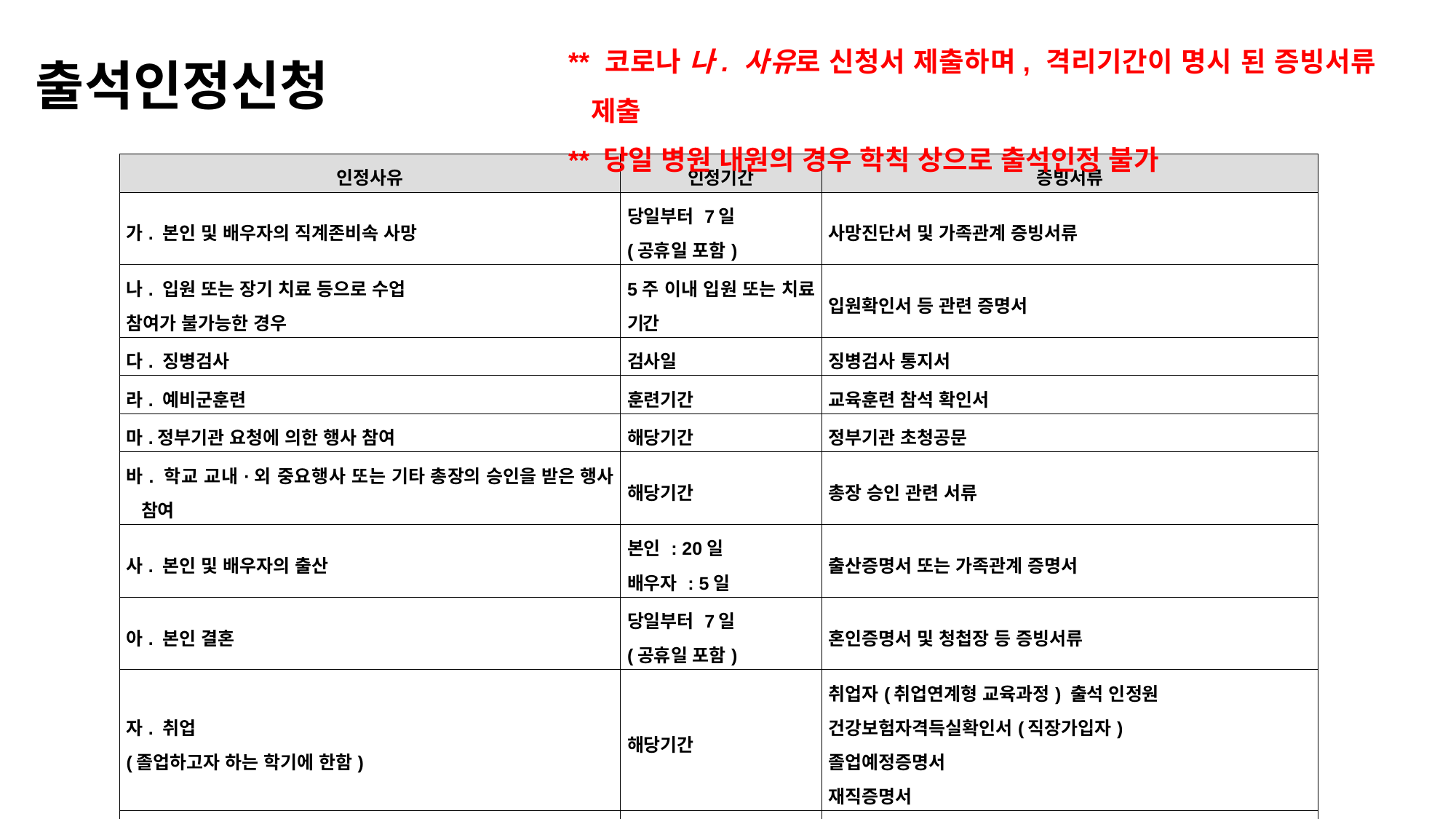

** 코로나 나. 사유로 신청서 제출하며, 격리기간이 명시 된 증빙서류 제출
** 당일 병원 내원의 경우 학칙 상으로 출석인정 불가
# 출석인정신청
| 인정사유 | 인정기간 | 증빙서류 |
| --- | --- | --- |
| 가. 본인 및 배우자의 직계존비속 사망 | 당일부터 7일 (공휴일 포함) | 사망진단서 및 가족관계 증빙서류 |
| 나. 입원 또는 장기 치료 등으로 수업 참여가 불가능한 경우 | 5주 이내 입원 또는 치료 기간 | 입원확인서 등 관련 증명서 |
| 다. 징병검사 | 검사일 | 징병검사 통지서 |
| 라. 예비군훈련 | 훈련기간 | 교육훈련 참석 확인서 |
| 마.정부기관 요청에 의한 행사 참여 | 해당기간 | 정부기관 초청공문 |
| 바. 학교 교내·외 중요행사 또는 기타 총장의 승인을 받은 행사 참여 | 해당기간 | 총장 승인 관련 서류 |
| 사. 본인 및 배우자의 출산 | 본인 : 20일 배우자 : 5일 | 출산증명서 또는 가족관계 증명서 |
| 아. 본인 결혼 | 당일부터 7일 (공휴일 포함) | 혼인증명서 및 청첩장 등 증빙서류 |
| 자. 취업 (졸업하고자 하는 학기에 한함) | 해당기간 | 취업자(취업연계형 교육과정) 출석 인정원 건강보험자격득실확인서(직장가입자) 졸업예정증명서 재직증명서 |
| 차. 본교 인정 취업연계형 교육과정 참여 - 졸업하고자 하는 학기에 한함 - 교육시간 450시간 이상 - 계절학기는 해당 없음 | 해당기간 | 취업자(취업연계형 교육과정) 출석 인정원 졸업예정증명서 취업연계형 교육과정 이수확인서 또는 이수예정증명서(최종제출) |